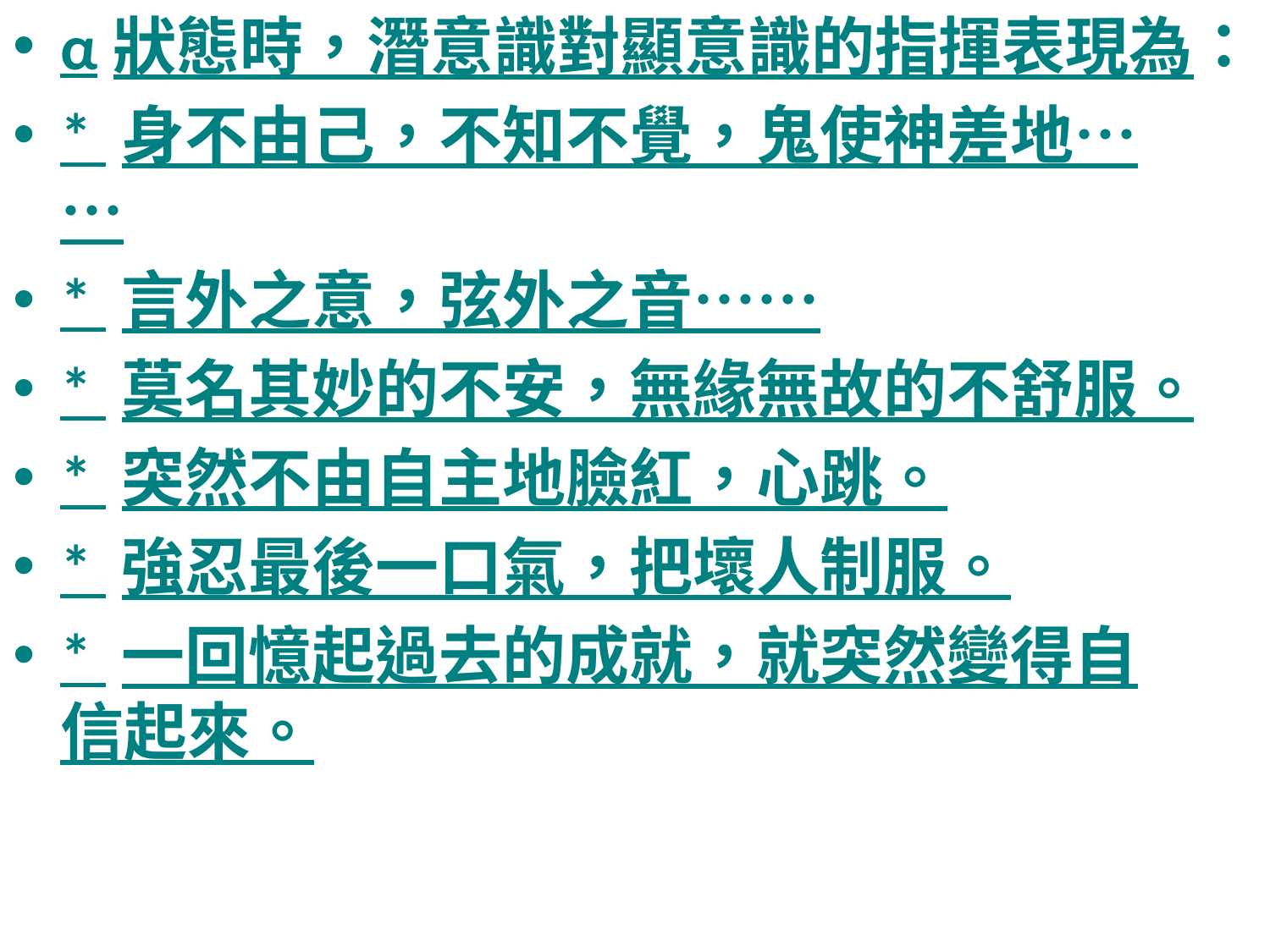

α狀態時，潛意識對顯意識的指揮表現為：
* 身不由己，不知不覺，鬼使神差地……
* 言外之意，弦外之音……
* 莫名其妙的不安，無緣無故的不舒服。
* 突然不由自主地臉紅，心跳。
* 強忍最後一口氣，把壞人制服。
* 一回憶起過去的成就，就突然變得自信起來。